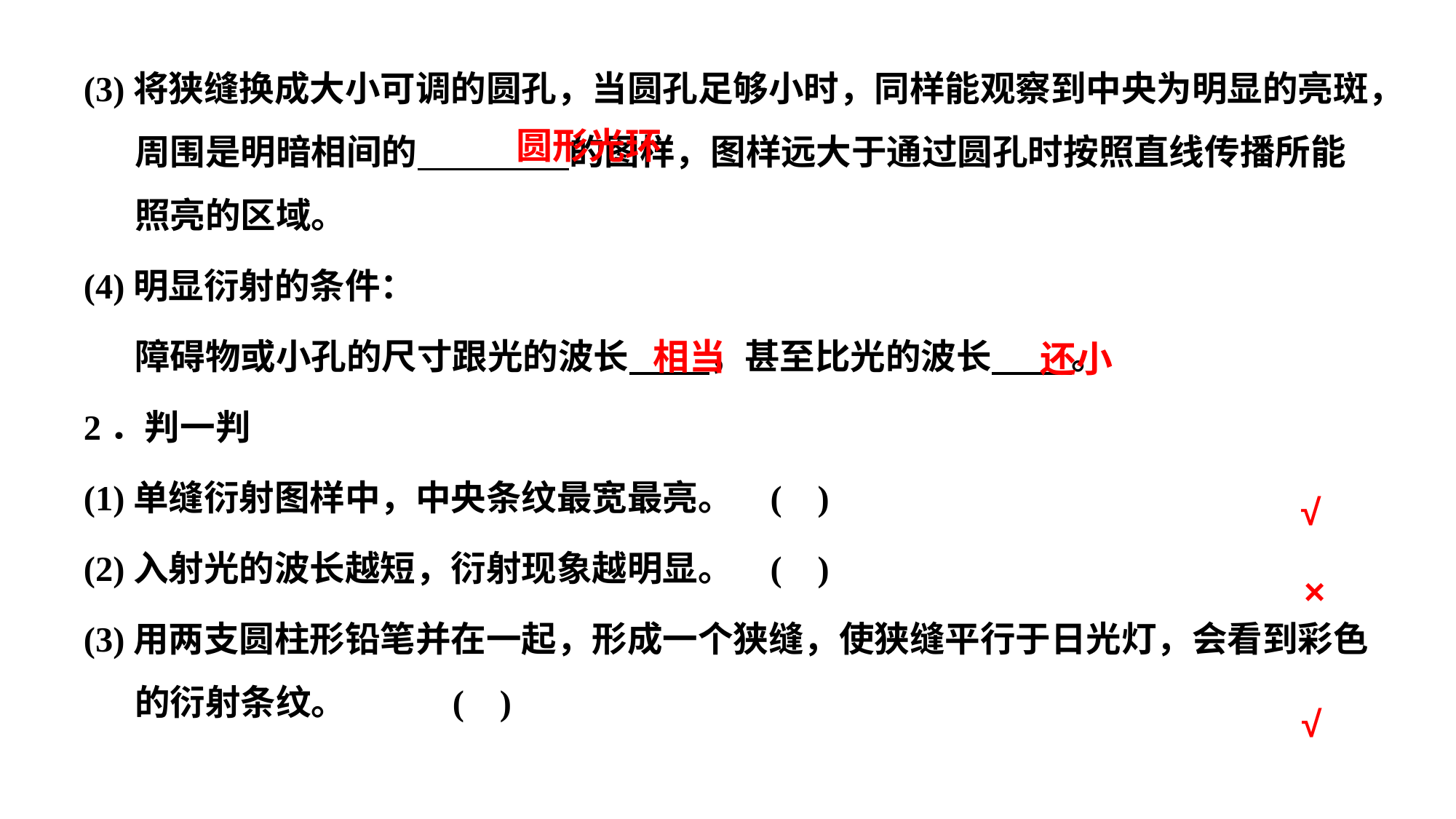

(3)将狭缝换成大小可调的圆孔，当圆孔足够小时，同样能观察到中央为明显的亮斑，周围是明暗相间的                   的图样，图样远大于通过圆孔时按照直线传播所能照亮的区域。
(4)明显衍射的条件：
	障碍物或小孔的尺寸跟光的波长          ，甚至比光的波长          。
2．判一判
(1)单缝衍射图样中，中央条纹最宽最亮。					(    )
(2)入射光的波长越短，衍射现象越明显。					(    )
(3)用两支圆柱形铅笔并在一起，形成一个狭缝，使狭缝平行于日光灯，会看到彩色的衍射条纹。									(    )
圆形光环
相当
还小
√
×
√